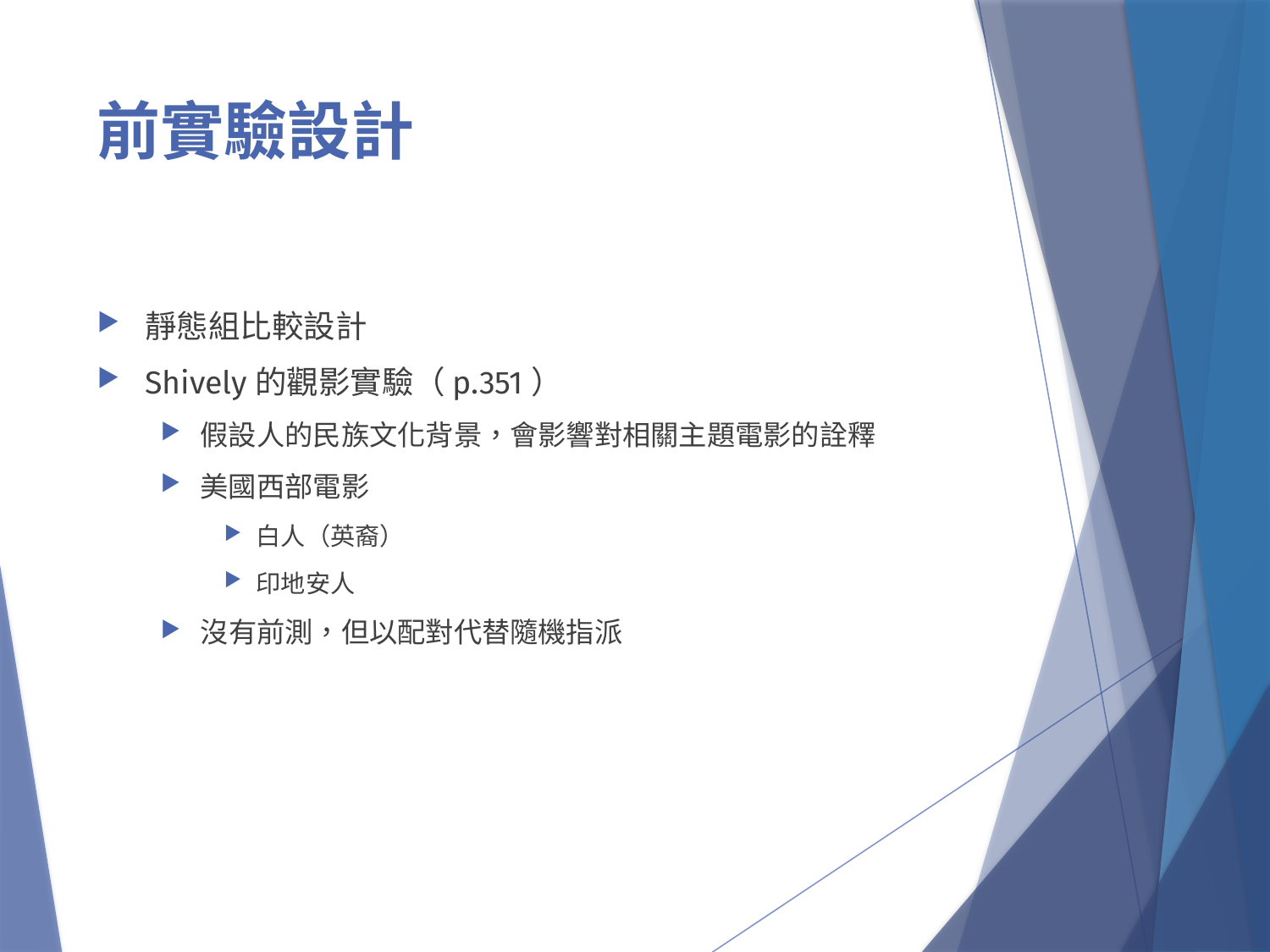

# 前實驗設計
靜態組比較設計
Shively的觀影實驗（p.351）
假設人的民族文化背景，會影響對相關主題電影的詮釋
美國西部電影
白人（英裔）
印地安人
沒有前測，但以配對代替隨機指派